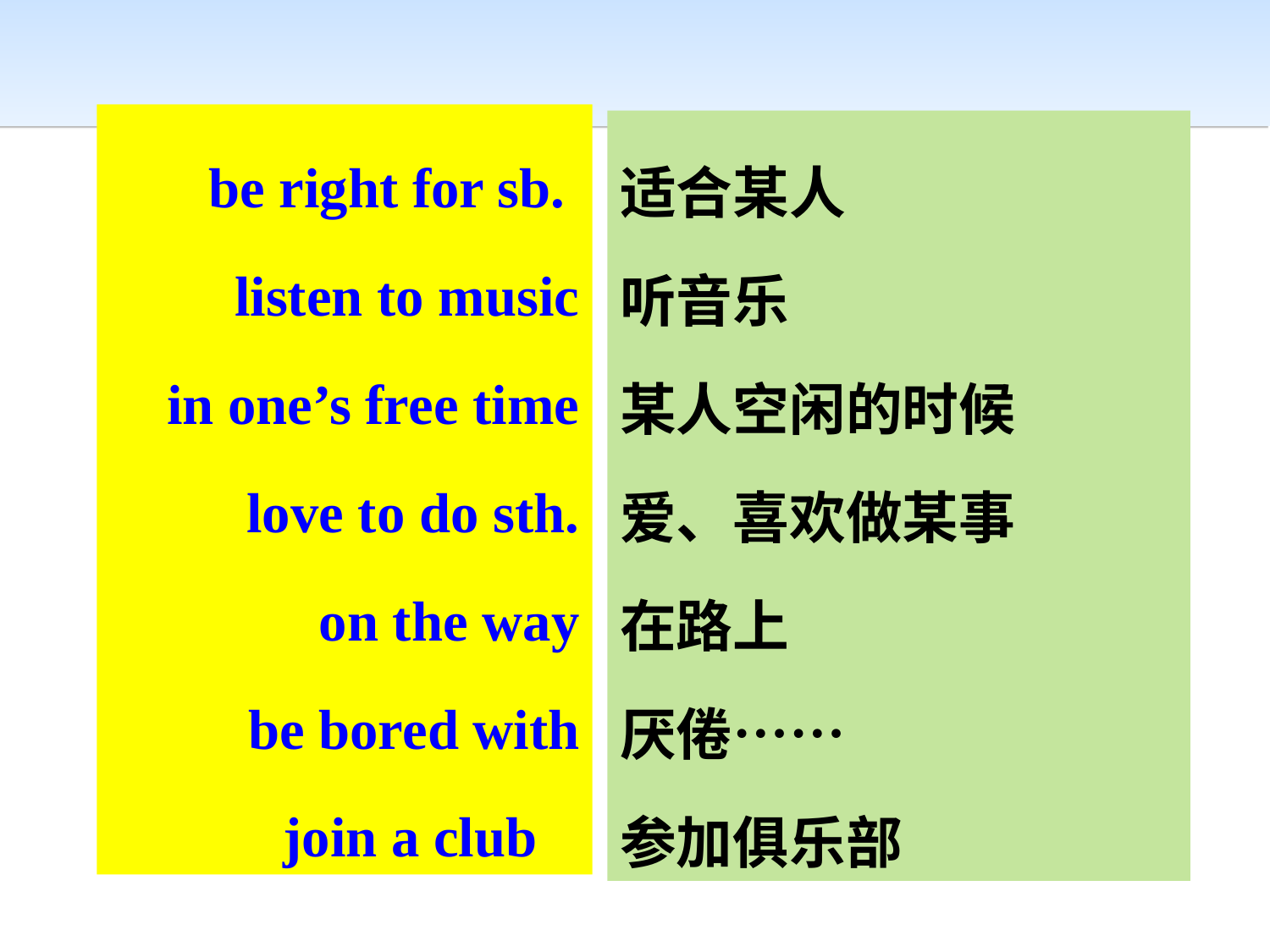

be right for sb.  listen to music
 in one’s free time
 love to do sth.
 on the way
be bored with
join a club
适合某人
听音乐
某人空闲的时候
爱、喜欢做某事
在路上
厌倦……
参加俱乐部